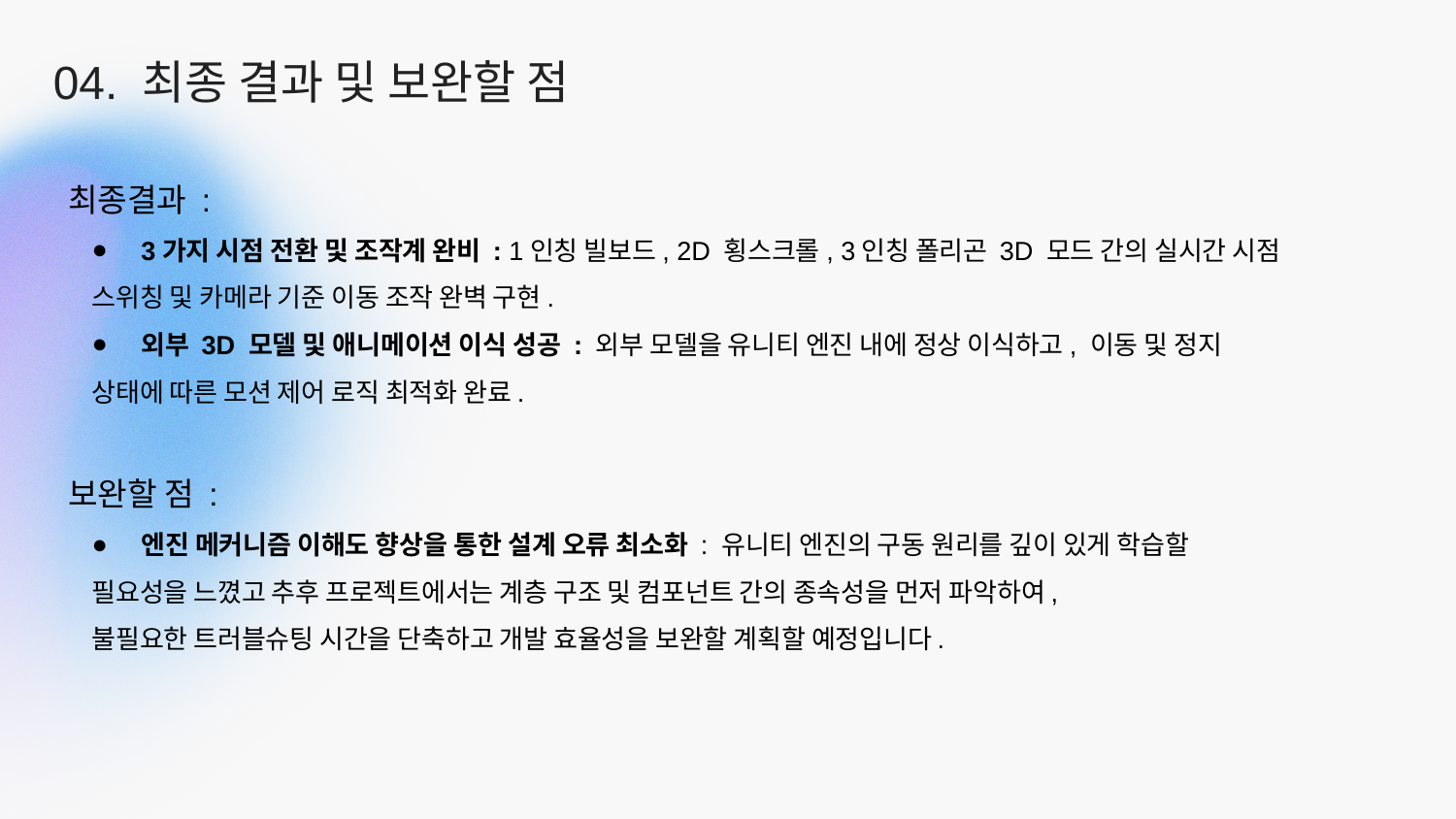

04. 최종 결과 및 보완할 점
최종결과 :
3가지 시점 전환 및 조작계 완비 : 1인칭 빌보드, 2D 횡스크롤, 3인칭 폴리곤 3D 모드 간의 실시간 시점
스위칭 및 카메라 기준 이동 조작 완벽 구현.
외부 3D 모델 및 애니메이션 이식 성공 : 외부 모델을 유니티 엔진 내에 정상 이식하고, 이동 및 정지
상태에 따른 모션 제어 로직 최적화 완료.

보완할 점 :
엔진 메커니즘 이해도 향상을 통한 설계 오류 최소화 : 유니티 엔진의 구동 원리를 깊이 있게 학습할
필요성을 느꼈고 추후 프로젝트에서는 계층 구조 및 컴포넌트 간의 종속성을 먼저 파악하여,
불필요한 트러블슈팅 시간을 단축하고 개발 효율성을 보완할 계획할 예정입니다.